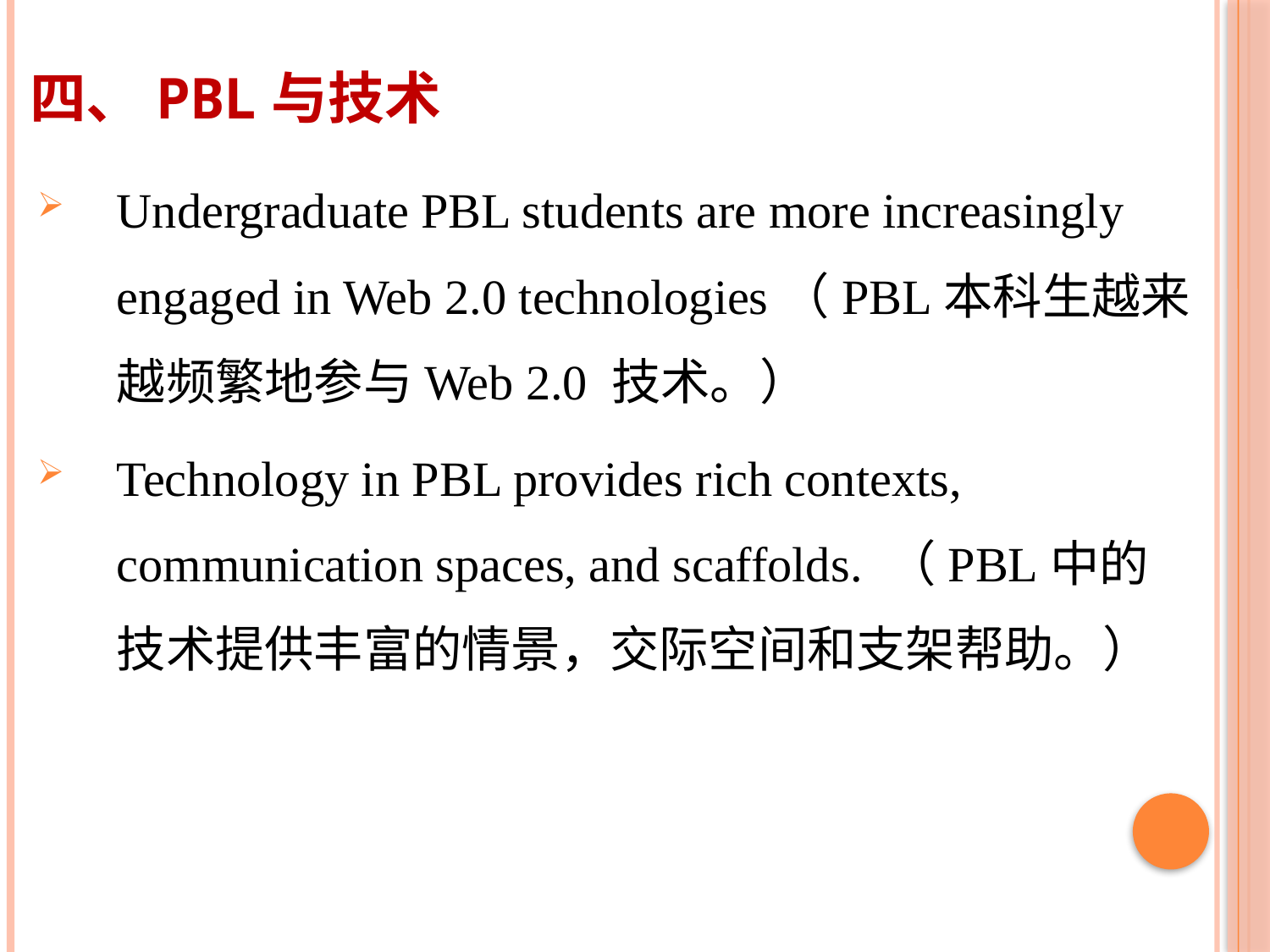

# 四、PBL与技术
Undergraduate PBL students are more increasingly engaged in Web 2.0 technologies（PBL本科生越来越频繁地参与Web 2.0 技术。）
Technology in PBL provides rich contexts, communication spaces, and scaffolds. （PBL中的技术提供丰富的情景，交际空间和支架帮助。）